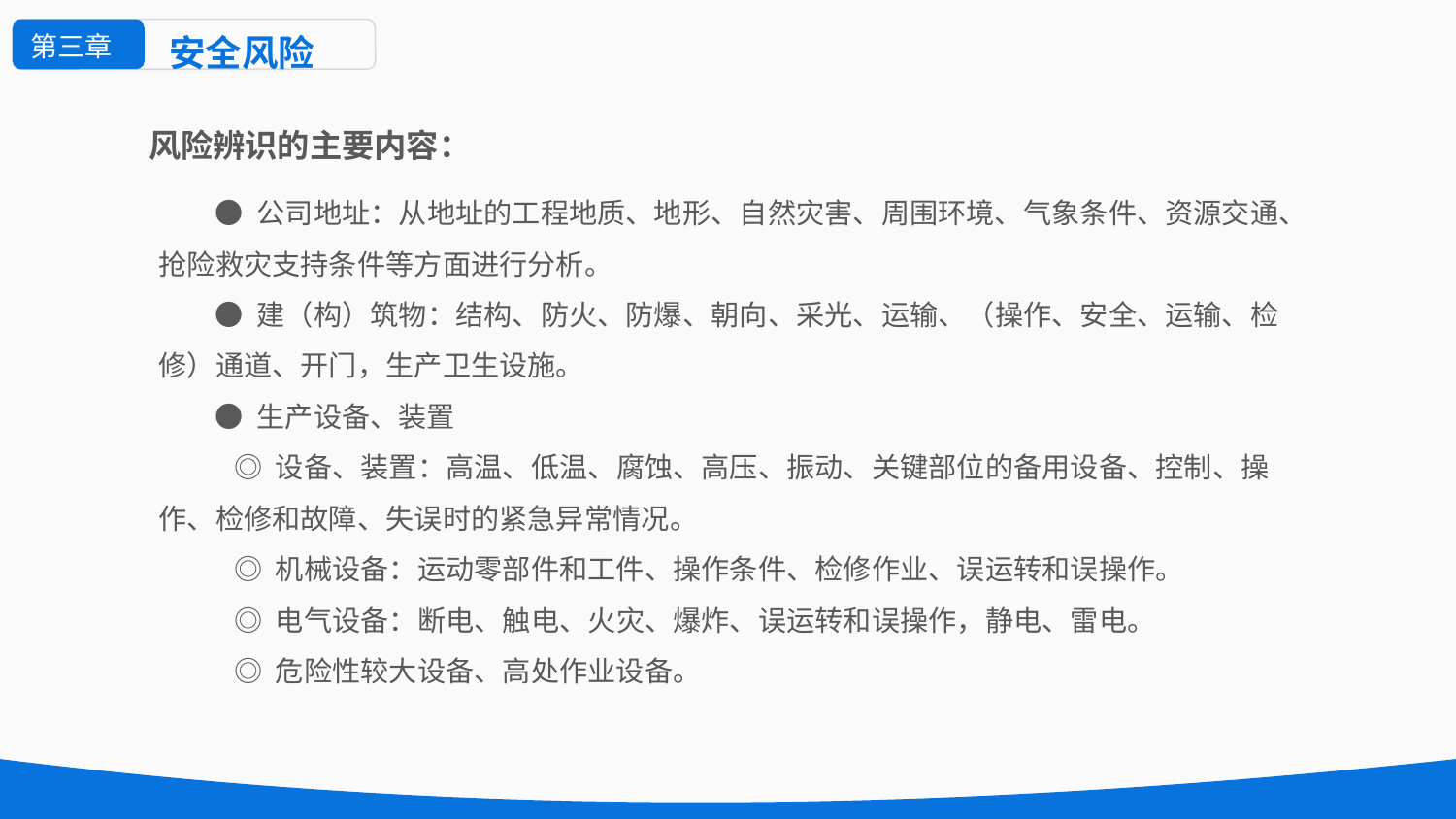

第三章
安全风险
风险辨识的主要内容：
● 公司地址：从地址的工程地质、地形、自然灾害、周围环境、气象条件、资源交通、抢险救灾支持条件等方面进行分析。
● 建（构）筑物：结构、防火、防爆、朝向、采光、运输、（操作、安全、运输、检修）通道、开门，生产卫生设施。
● 生产设备、装置
   ◎ 设备、装置：高温、低温、腐蚀、高压、振动、关键部位的备用设备、控制、操作、检修和故障、失误时的紧急异常情况。
   ◎ 机械设备：运动零部件和工件、操作条件、检修作业、误运转和误操作。
   ◎ 电气设备：断电、触电、火灾、爆炸、误运转和误操作，静电、雷电。
   ◎ 危险性较大设备、高处作业设备。